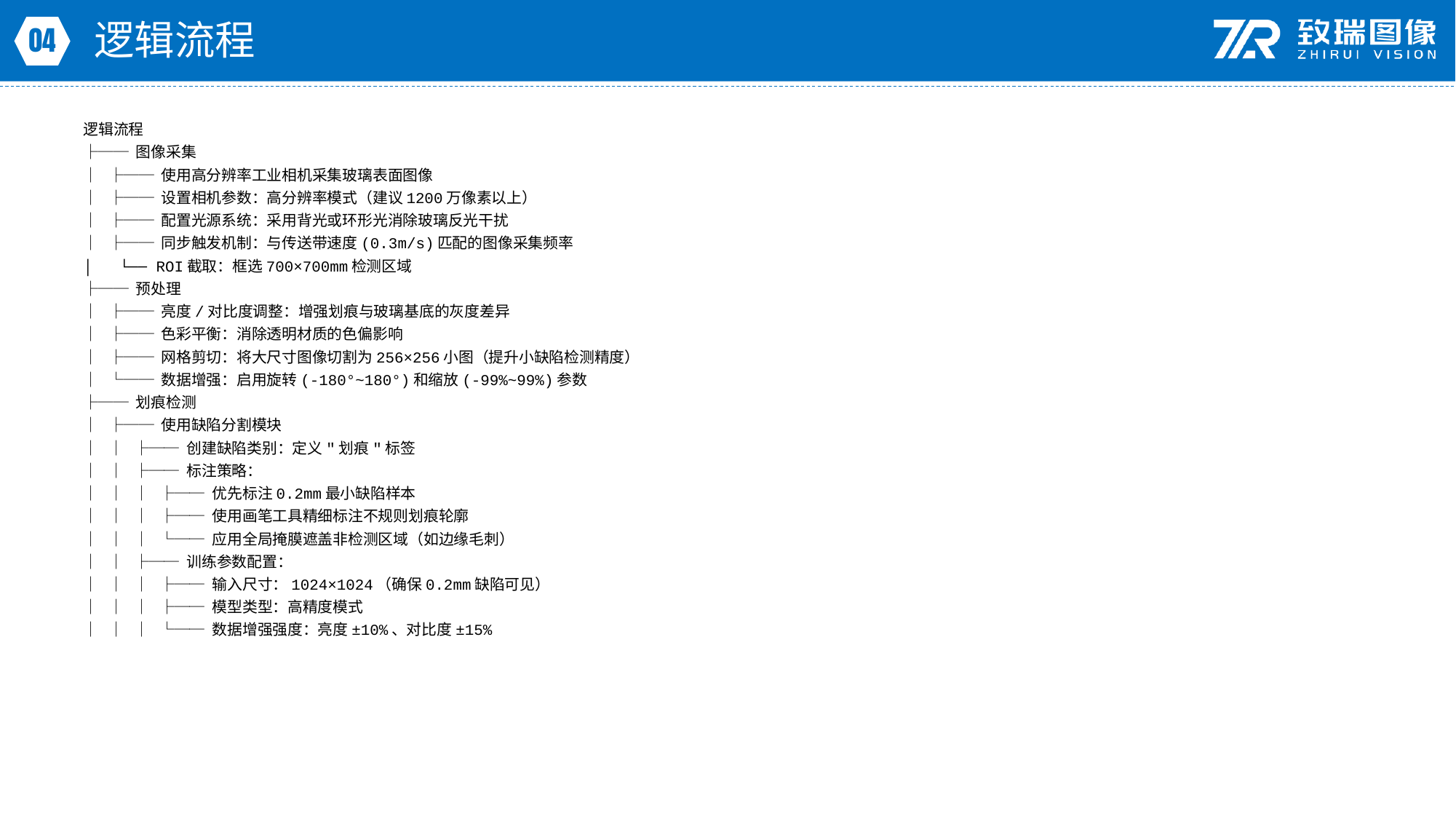

逻辑流程
04

逻辑流程
├── 图像采集
│   ├── 使用高分辨率工业相机采集玻璃表面图像
│   ├── 设置相机参数：高分辨率模式（建议1200万像素以上）
│   ├── 配置光源系统：采用背光或环形光消除玻璃反光干扰
│   ├── 同步触发机制：与传送带速度(0.3m/s)匹配的图像采集频率
│   └── ROI截取：框选700×700mm检测区域
├── 预处理
│   ├── 亮度/对比度调整：增强划痕与玻璃基底的灰度差异
│   ├── 色彩平衡：消除透明材质的色偏影响
│   ├── 网格剪切：将大尺寸图像切割为256×256小图（提升小缺陷检测精度）
│   └── 数据增强：启用旋转(-180°~180°)和缩放(-99%~99%)参数
├── 划痕检测
│   ├── 使用缺陷分割模块
│   │   ├── 创建缺陷类别：定义"划痕"标签
│   │   ├── 标注策略：
│   │   │   ├── 优先标注0.2mm最小缺陷样本
│   │   │   ├── 使用画笔工具精细标注不规则划痕轮廓
│   │   │   └── 应用全局掩膜遮盖非检测区域（如边缘毛刺）
│   │   ├── 训练参数配置：
│   │   │   ├── 输入尺寸：1024×1024（确保0.2mm缺陷可见）
│   │   │   ├── 模型类型：高精度模式
│   │   │   └── 数据增强强度：亮度±10%、对比度±15%